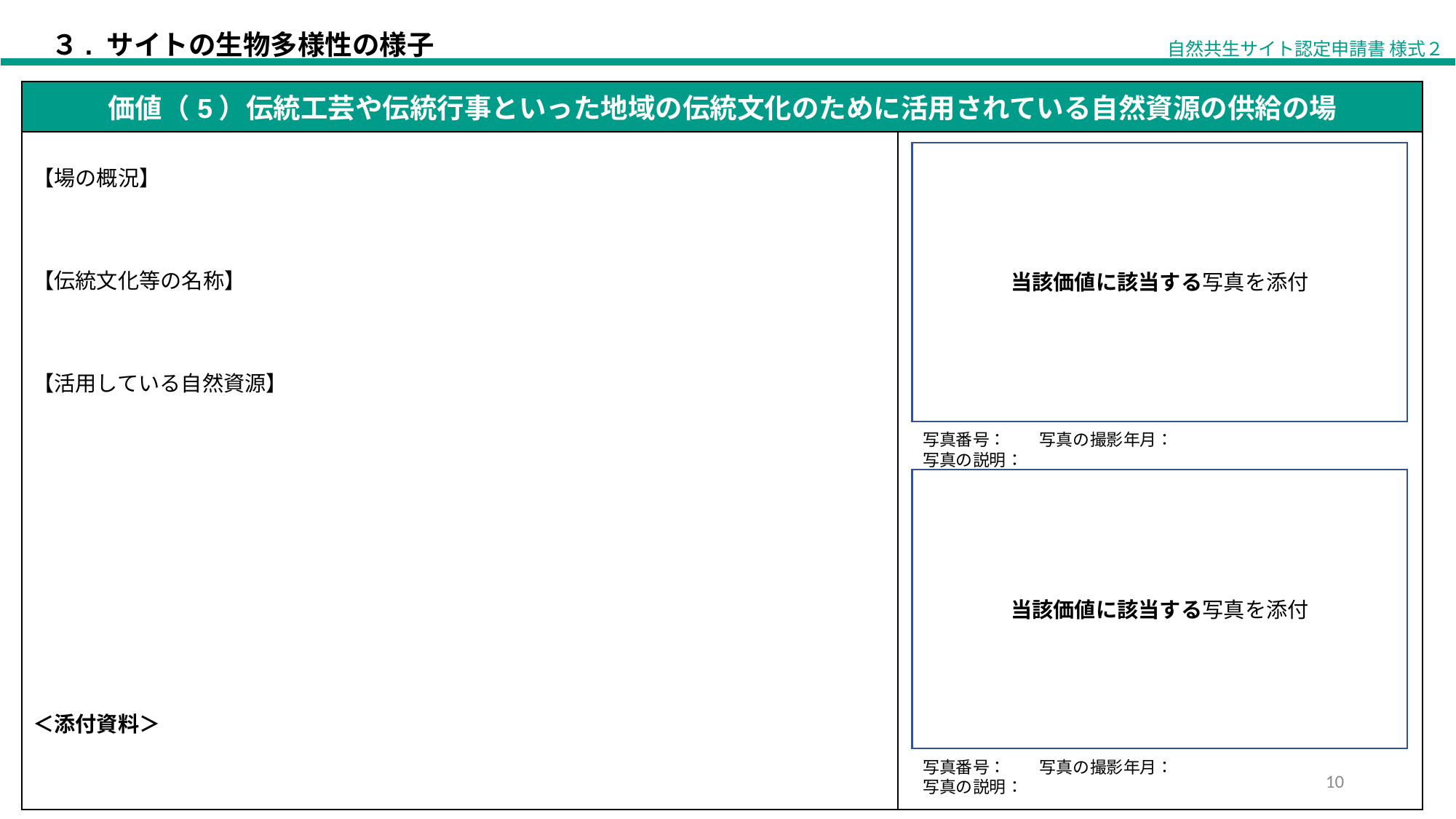

【ID※】
サイト名：
申者：
【申請者名をここに記入】
３. サイトの生物多様性の様子
自然共生サイト認定申請書 様式２

スライド６～１４は、該当する価値のスライドのみ記入ください。

（例えば、「価値（６）希少種」の価値に該当する場合は、スライド１１に記入ください。）
なお、複数の価値に該当する場合は、それぞれの価値に対応するスライドに記入ください。
（例えば、「価値（３）と価値（６）」に該当する場合、スライド８とスライド１１に記入
| 価値（5）伝統工芸や伝統行事といった地域の伝統文化のために活用されている自然資源の供給の場 |  |
| --- | --- |
| 【場の概況】 【伝統文化等の名称】 【活用している自然資源】 ＜添付資料＞ |  |
当該価値に該当する写真を添付
写真番号：　　写真の撮影年月：
写真の説明：
当該価値に該当する写真を添付
写真番号：　　写真の撮影年月：
写真の説明：
10